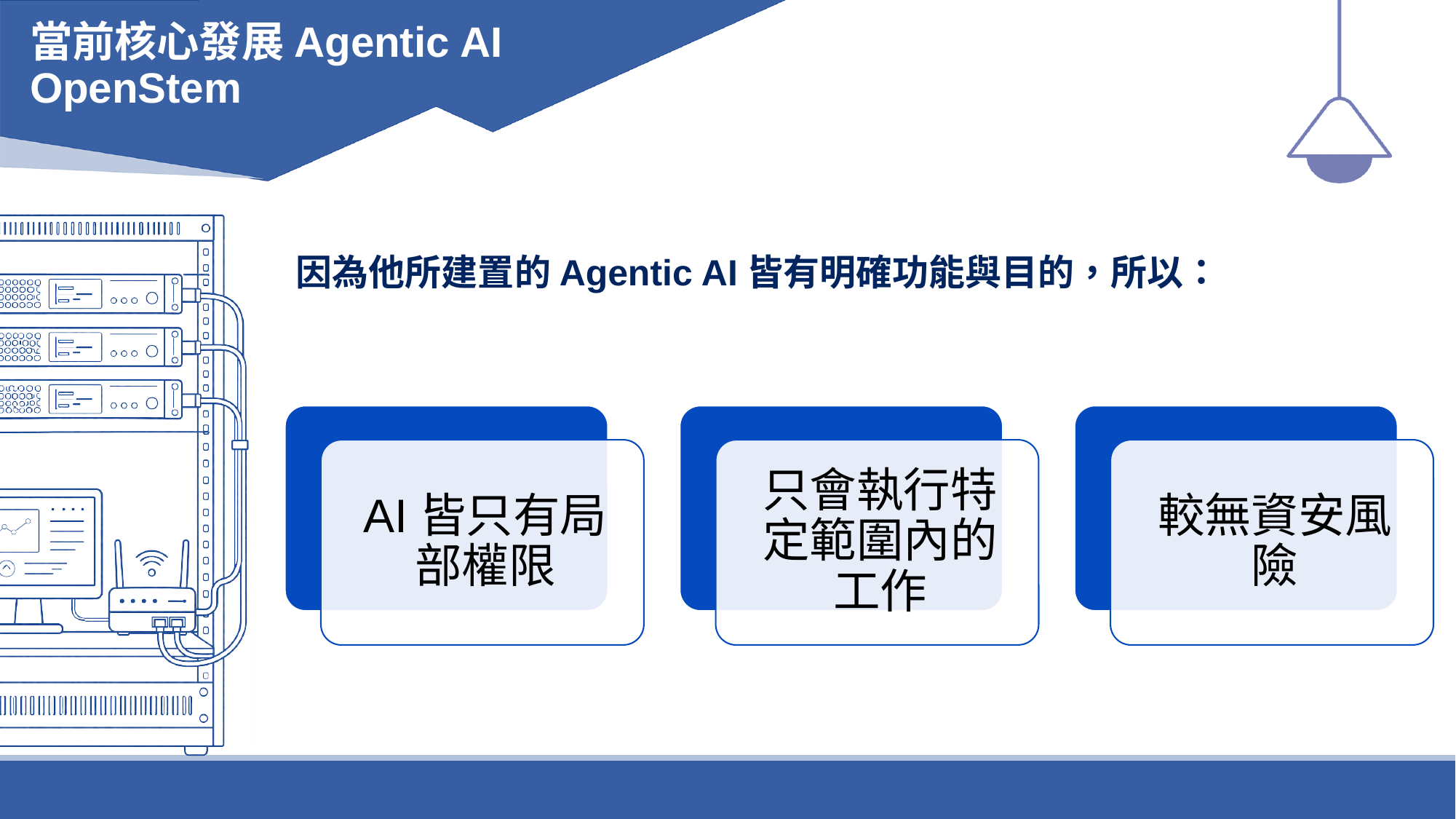

# 當前核心發展Agentic AI OpenStem
因為他所建置的Agentic AI皆有明確功能與目的，所以：
AI皆只有局部權限
只會執行特定範圍內的工作
較無資安風險